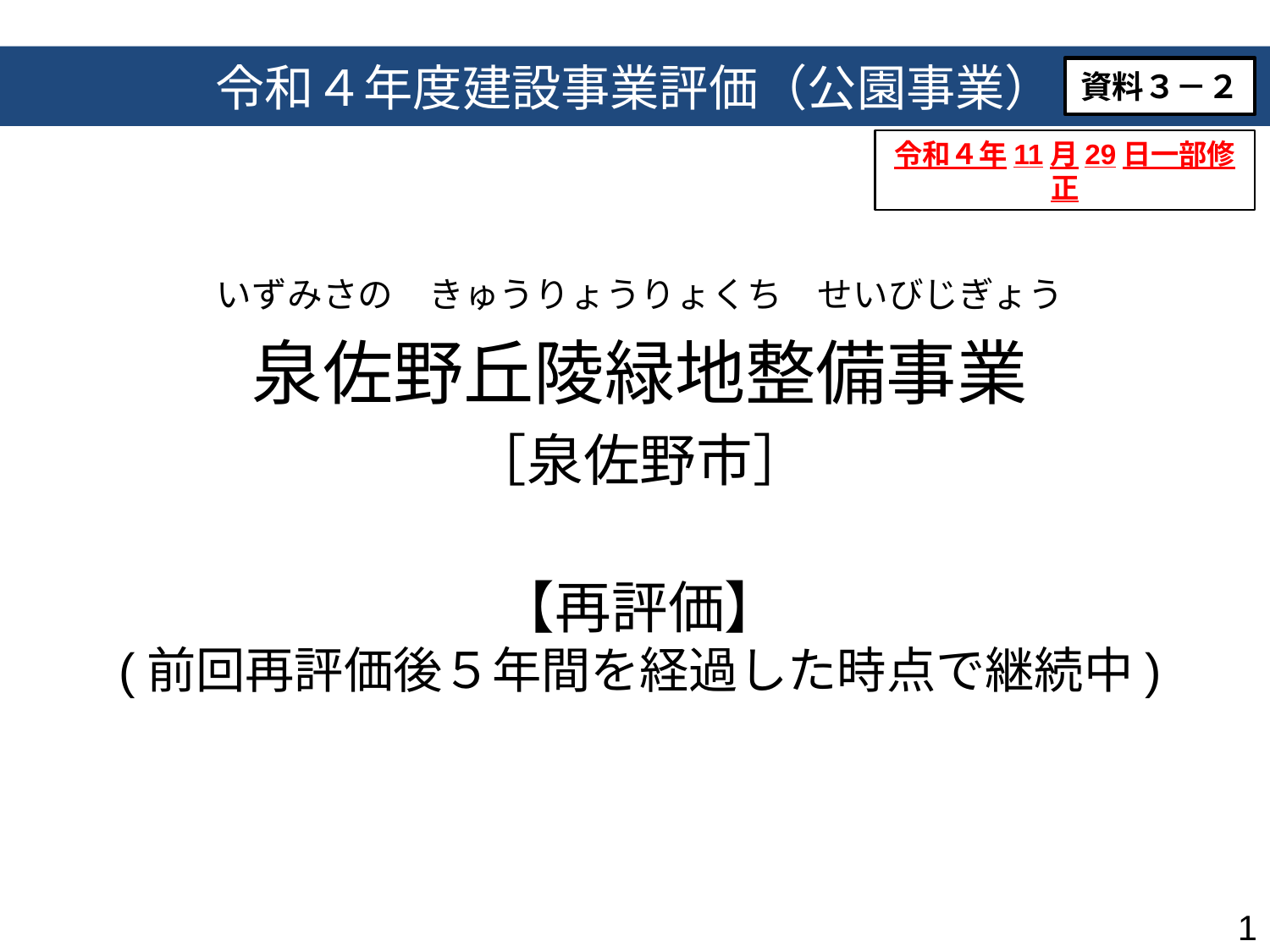

令和４年度建設事業評価（公園事業）
資料３－２
令和４年11月29日一部修正
いずみさの　きゅうりょうりょくち　せいびじぎょう
泉佐野丘陵緑地整備事業
［泉佐野市］
【再評価】
(前回再評価後５年間を経過した時点で継続中)
1